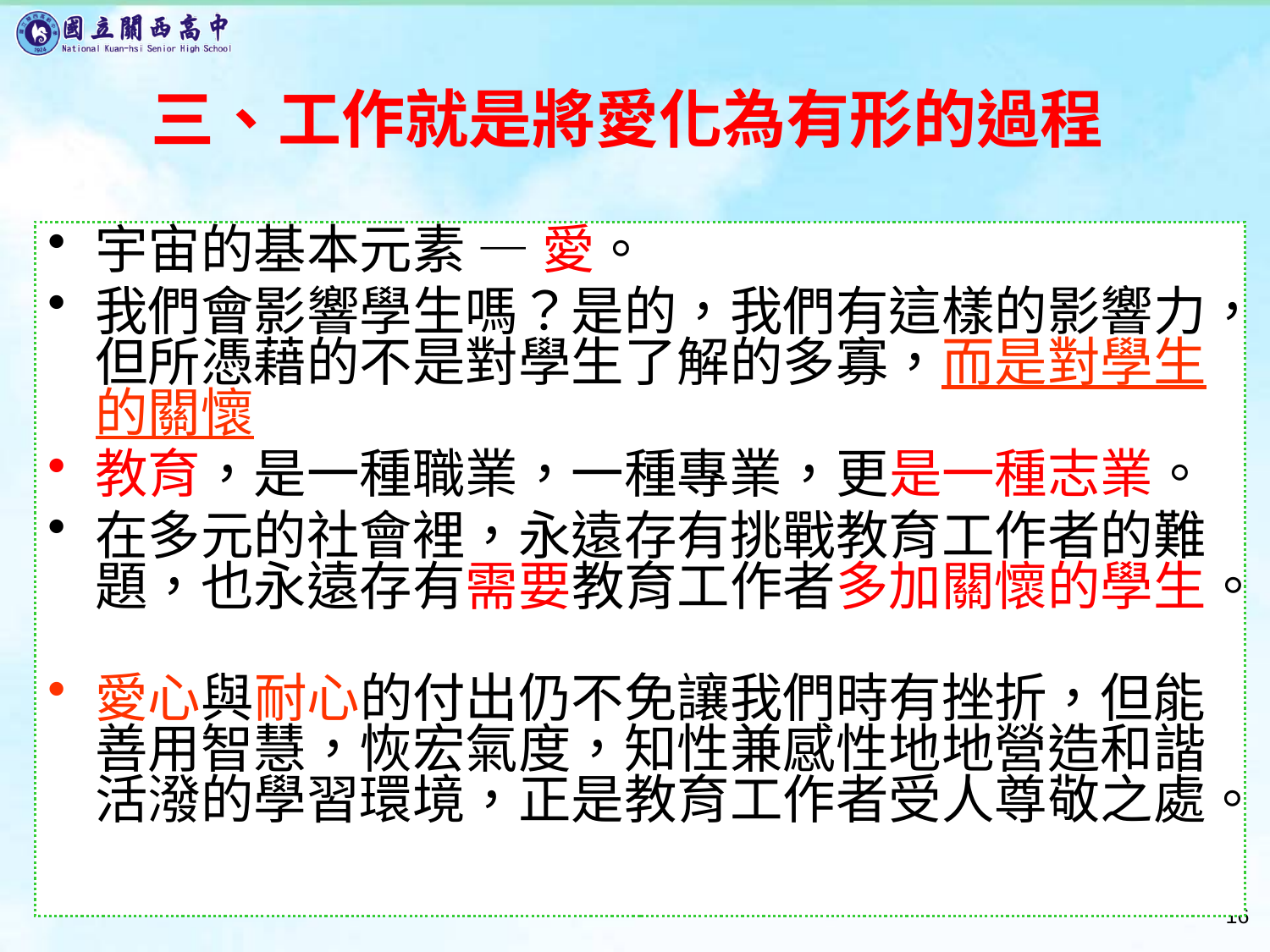

# 三、工作就是將愛化為有形的過程
宇宙的基本元素 — 愛。
我們會影響學生嗎？是的，我們有這樣的影響力，但所憑藉的不是對學生了解的多寡，而是對學生的關懷
教育，是一種職業，一種專業，更是一種志業。
在多元的社會裡，永遠存有挑戰教育工作者的難題，也永遠存有需要教育工作者多加關懷的學生。
愛心與耐心的付出仍不免讓我們時有挫折，但能善用智慧，恢宏氣度，知性兼感性地地營造和諧活潑的學習環境，正是教育工作者受人尊敬之處。